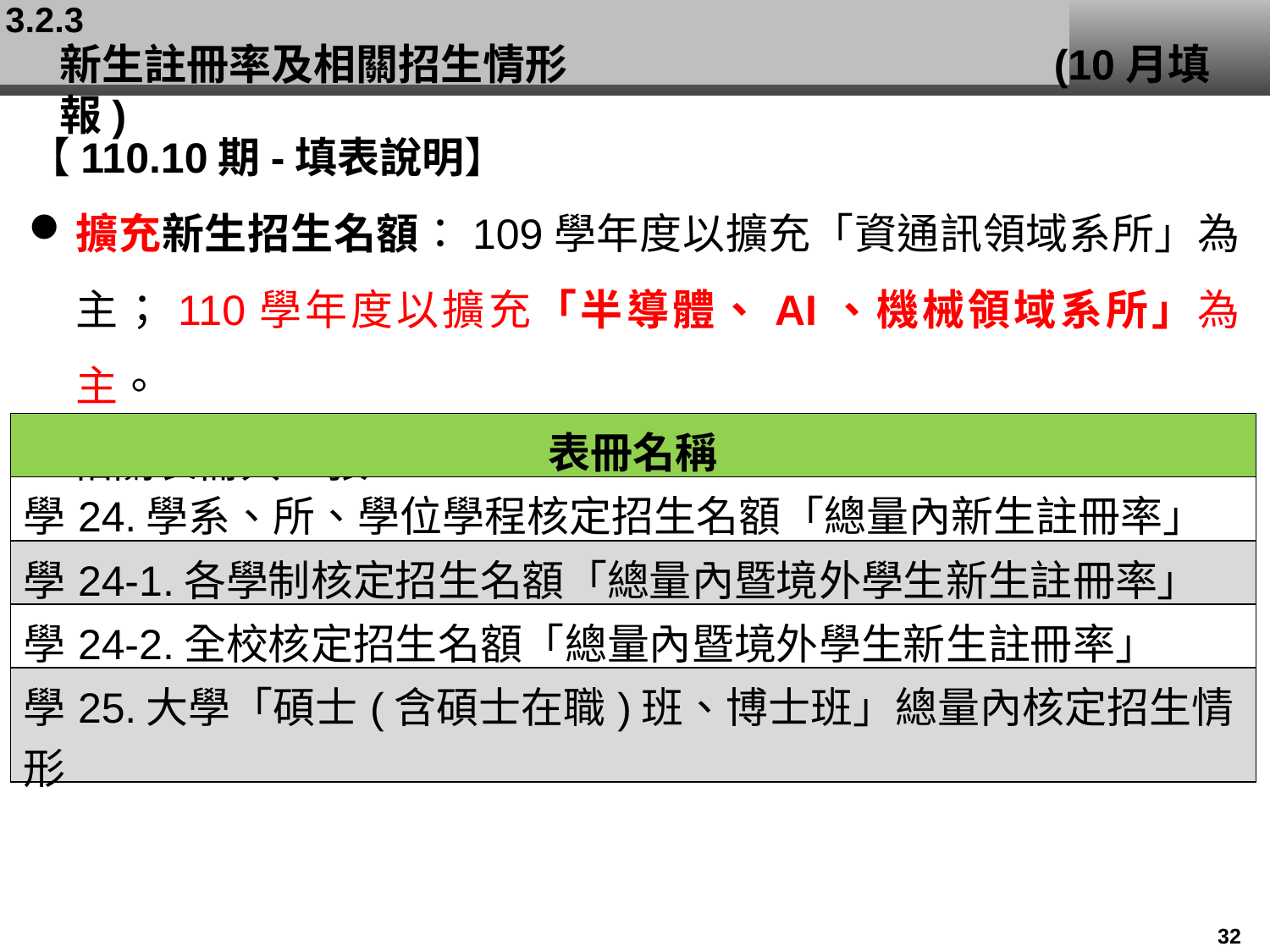

3.2.3
# 新生註冊率及相關招生情形		         	          (10月填報)
【110.10期-填表說明】
擴充新生招生名額：109學年度以擴充「資通訊領域系所」為主；110學年度以擴充「半導體、AI、機械領域系所」為主。
相關表冊共4張：
| 表冊名稱 |
| --- |
| 學24.學系、所、學位學程核定招生名額「總量內新生註冊率」 |
| 學24-1.各學制核定招生名額「總量內暨境外學生新生註冊率」 |
| 學24-2.全校核定招生名額「總量內暨境外學生新生註冊率」 |
| 學25.大學「碩士(含碩士在職)班、博士班」總量內核定招生情形 |